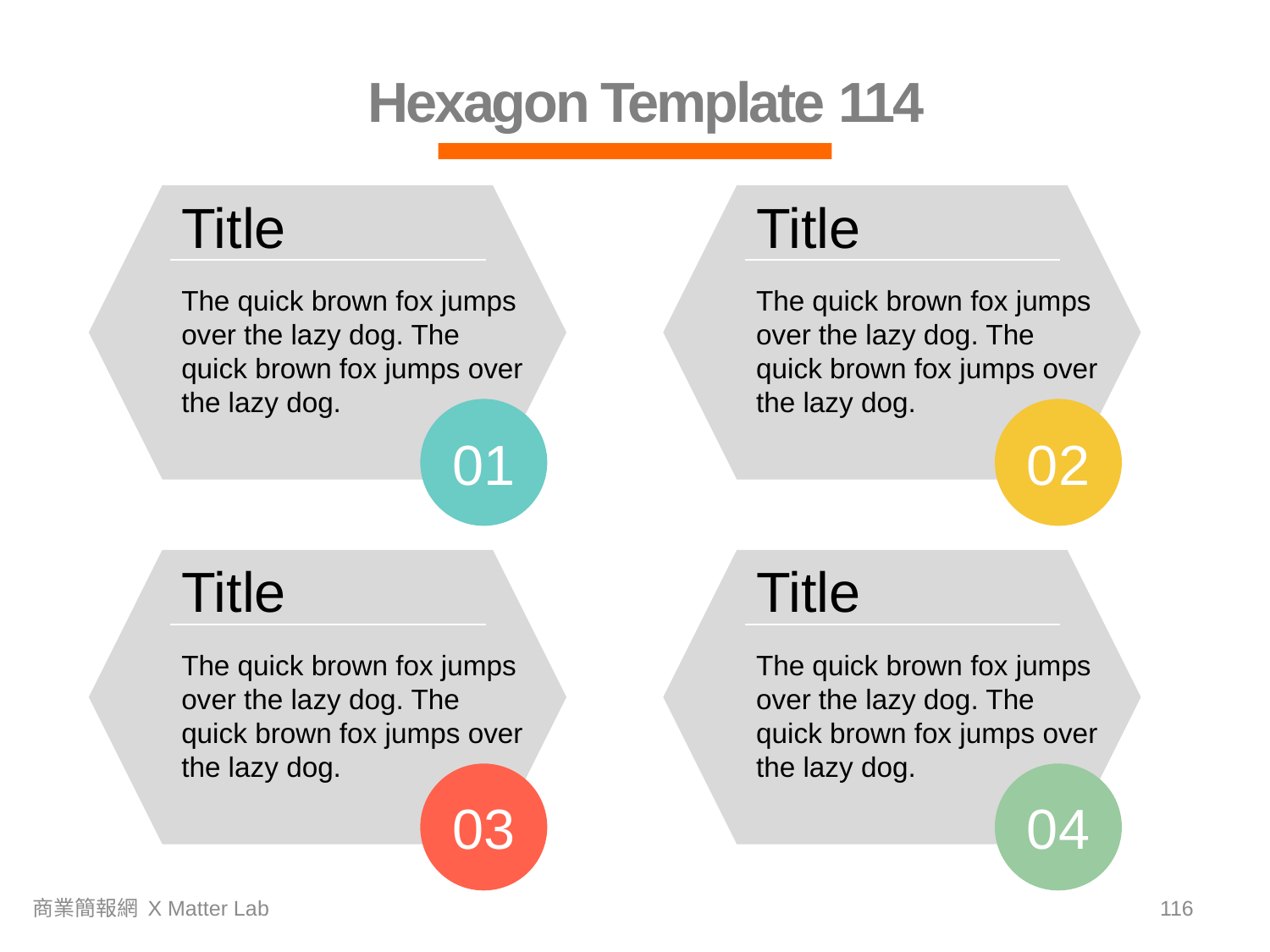

Hexagon Template 114

Title

Title
The quick brown fox jumps over the lazy dog. The quick brown fox jumps over the lazy dog.
The quick brown fox jumps over the lazy dog. The quick brown fox jumps over the lazy dog.
01
02

Title

Title
The quick brown fox jumps over the lazy dog. The quick brown fox jumps over the lazy dog.
The quick brown fox jumps over the lazy dog. The quick brown fox jumps over the lazy dog.
03
04
商業簡報網 X Matter Lab
116